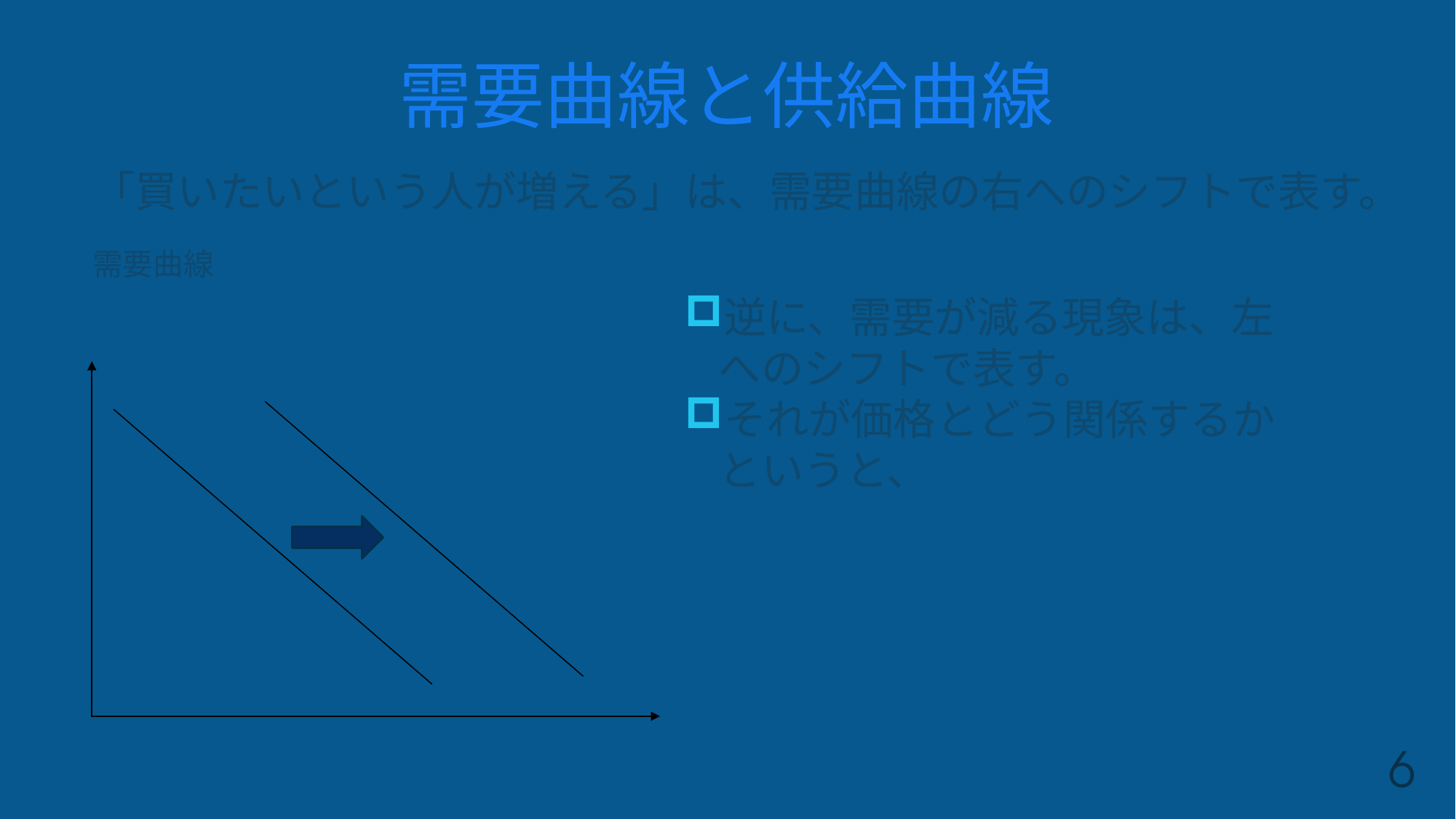

# 需要曲線と供給曲線
　「買いたいという人が増える」は、需要曲線の右へのシフトで表す。
　需要曲線
逆に、需要が減る現象は、左へのシフトで表す。
それが価格とどう関係するかというと、

6